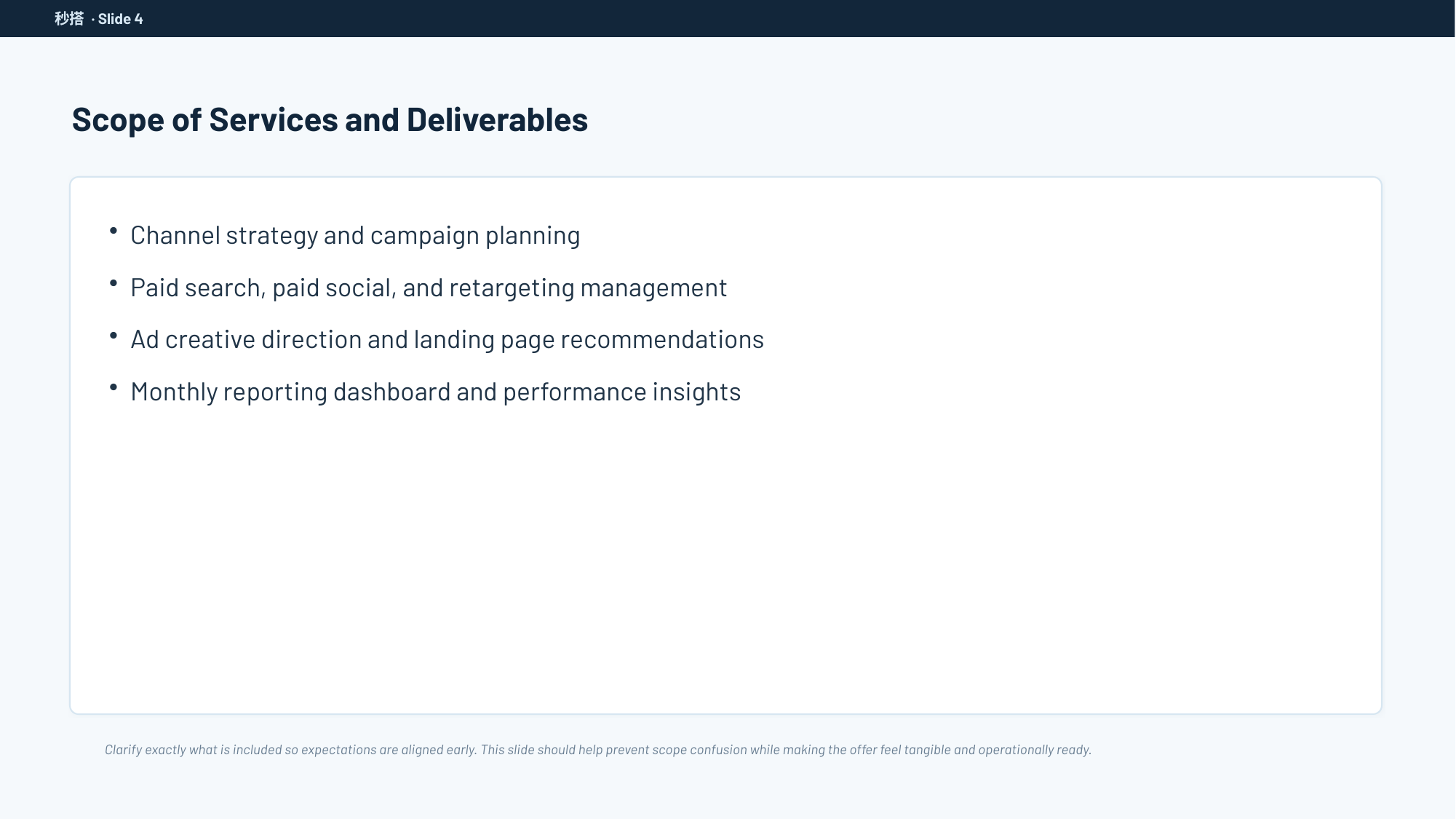

秒搭 · Slide 4
Scope of Services and Deliverables

Channel strategy and campaign planning
Paid search, paid social, and retargeting management
Ad creative direction and landing page recommendations
Monthly reporting dashboard and performance insights
Clarify exactly what is included so expectations are aligned early. This slide should help prevent scope confusion while making the offer feel tangible and operationally ready.